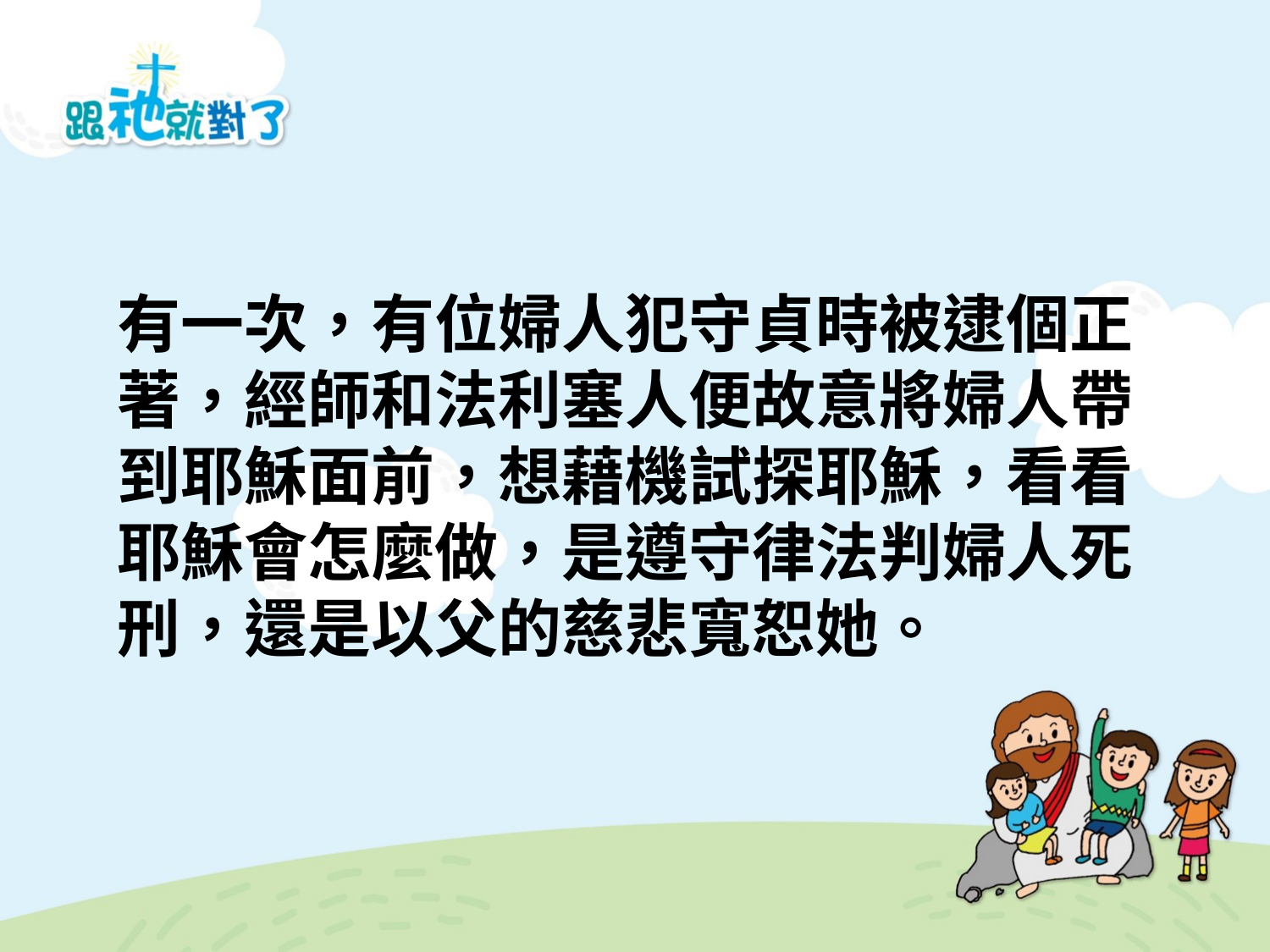

有一次，有位婦人犯守貞時被逮個正著，經師和法利塞人便故意將婦人帶到耶穌面前，想藉機試探耶穌，看看耶穌會怎麼做，是遵守律法判婦人死刑，還是以父的慈悲寬恕她。